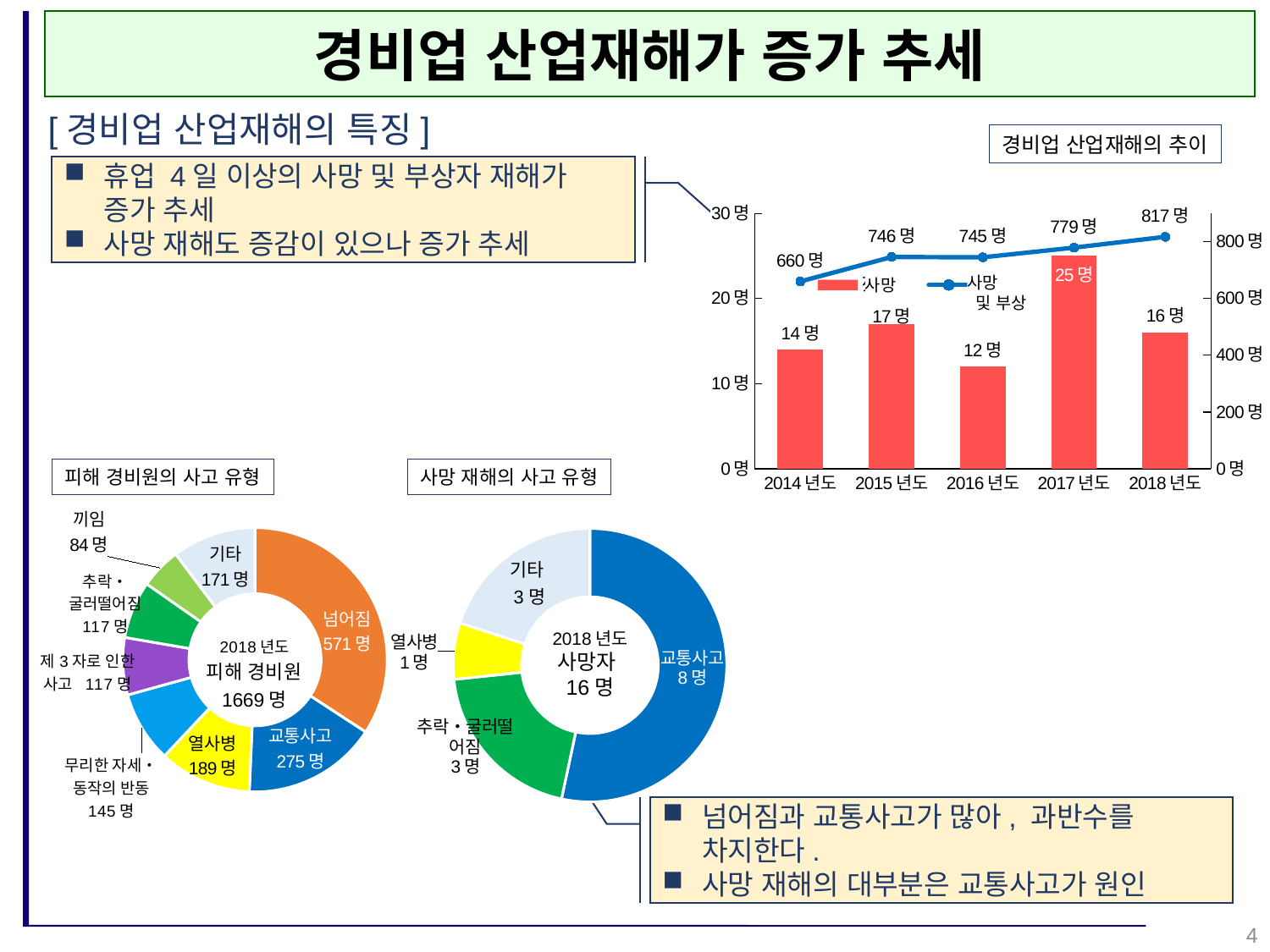

경비업 산업재해가 증가 추세
[경비업 산업재해의 특징]
경비업 산업재해의 추이
휴업 4일 이상의 사망 및 부상자 재해가 증가 추세
사망 재해도 증감이 있으나 증가 추세

### Chart

| Category |  |  |
|---|---|---|
| 2014년도 | 14.0 | 660.0 |
| 2015년도 | 17.0 | 746.0 |
| 2016년도 | 12.0 | 745.0 |
| 2017년도 | 25.0 | 779.0 |
| 2018년도 | 16.0 | 817.0 |
사망
 및 부상
사망
피해 경비원의 사고 유형

### Chart

| Category |  |
|---|---|
| 교통사고 | 8.0 |
| 추락・굴러떨어짐 | 3.0 |
| 열사병 | 1.0 |
| 기타 | 3.0 |
사망 재해의 사고 유형

### Chart

| Category |  |
|---|---|
| 넘어짐 | 571.0 |
| 교통사고 | 275.0 |
| 열사병 | 189.0 |
| 무리한 자세・동작의 반동 | 145.0 |
| 제3자로 인한 사고 | 117.0 |
| 추락・굴러떨어짐 | 117.0 |
| 끼임 | 84.0 |
| 기타 | 171.0 |
2018년도
사망자
16명
넘어짐과 교통사고가 많아, 과반수를 차지한다.
사망 재해의 대부분은 교통사고가 원인
4